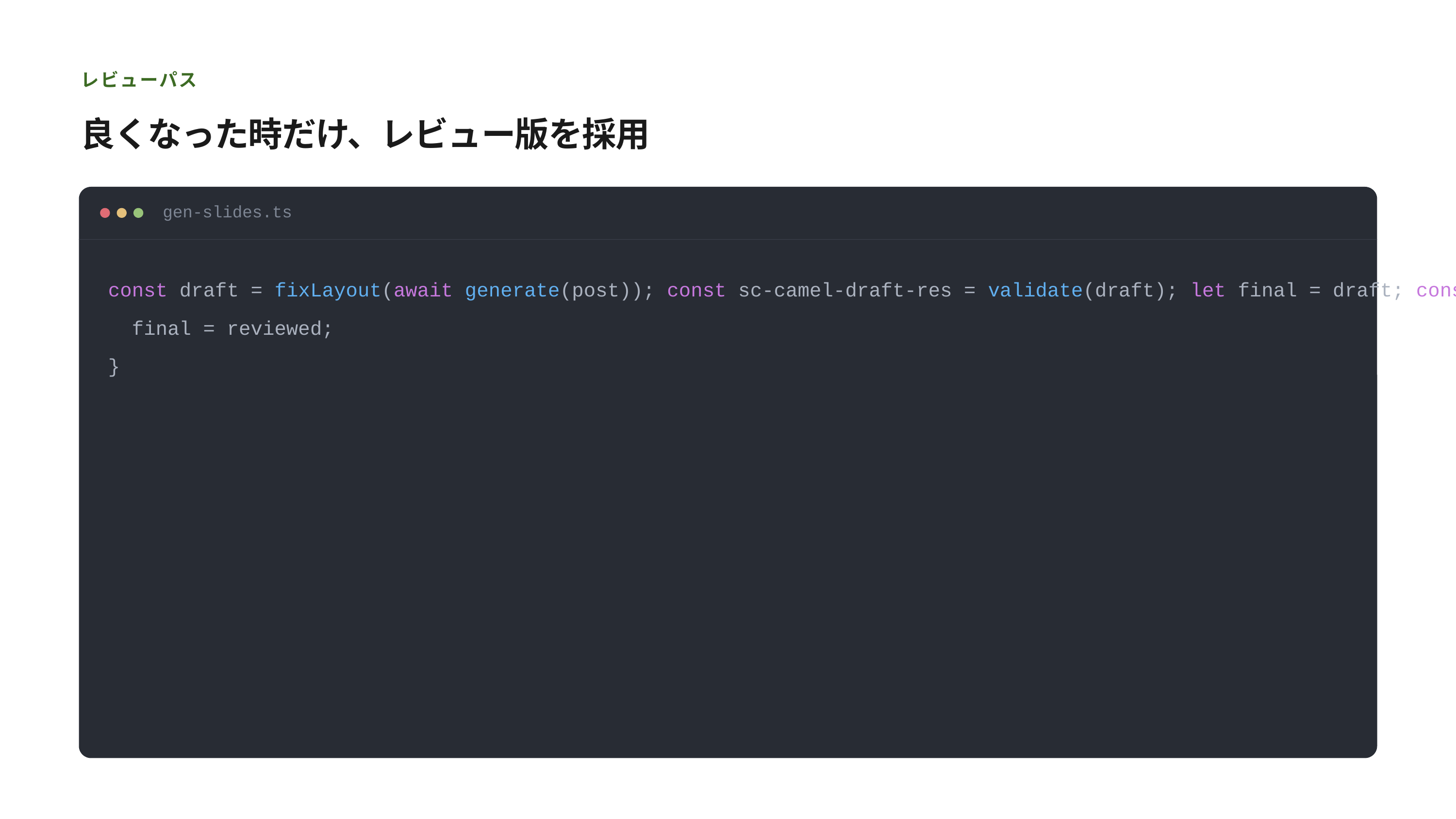

レビューパス
良くなった時だけ、レビュー版を採用

gen-slides.ts

const draft = fixLayout(await generate(post)); const sc-camel-draft-res = validate(draft); let final = draft; const reviewed = fixLayout(await review(draft, draftRes.warnings)); const sc-camel-review-res = validate(reviewed); // 警告が減った時だけ採用（なければドラフトのまま）if  (reviewRes.warnings.length < draftRes.warnings.length) {
  final = reviewed;
}